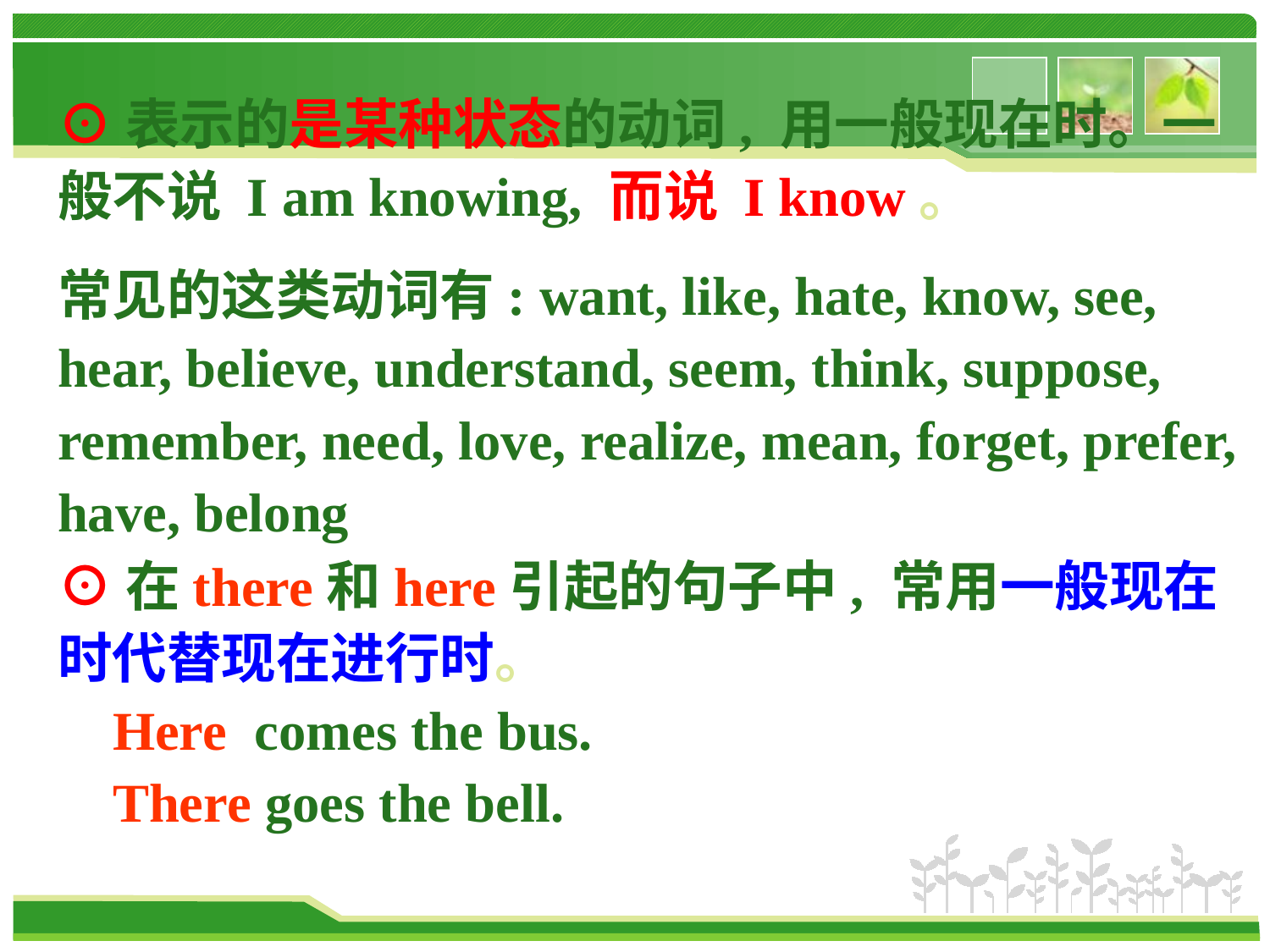

⊙表示的是某种状态的动词, 用一般现在时。一般不说 I am knowing, 而说 I know。
常见的这类动词有: want, like, hate, know, see, hear, believe, understand, seem, think, suppose, remember, need, love, realize, mean, forget, prefer, have, belong
⊙在there和here引起的句子中, 常用一般现在时代替现在进行时。
    Here  comes the bus.
    There goes the bell.